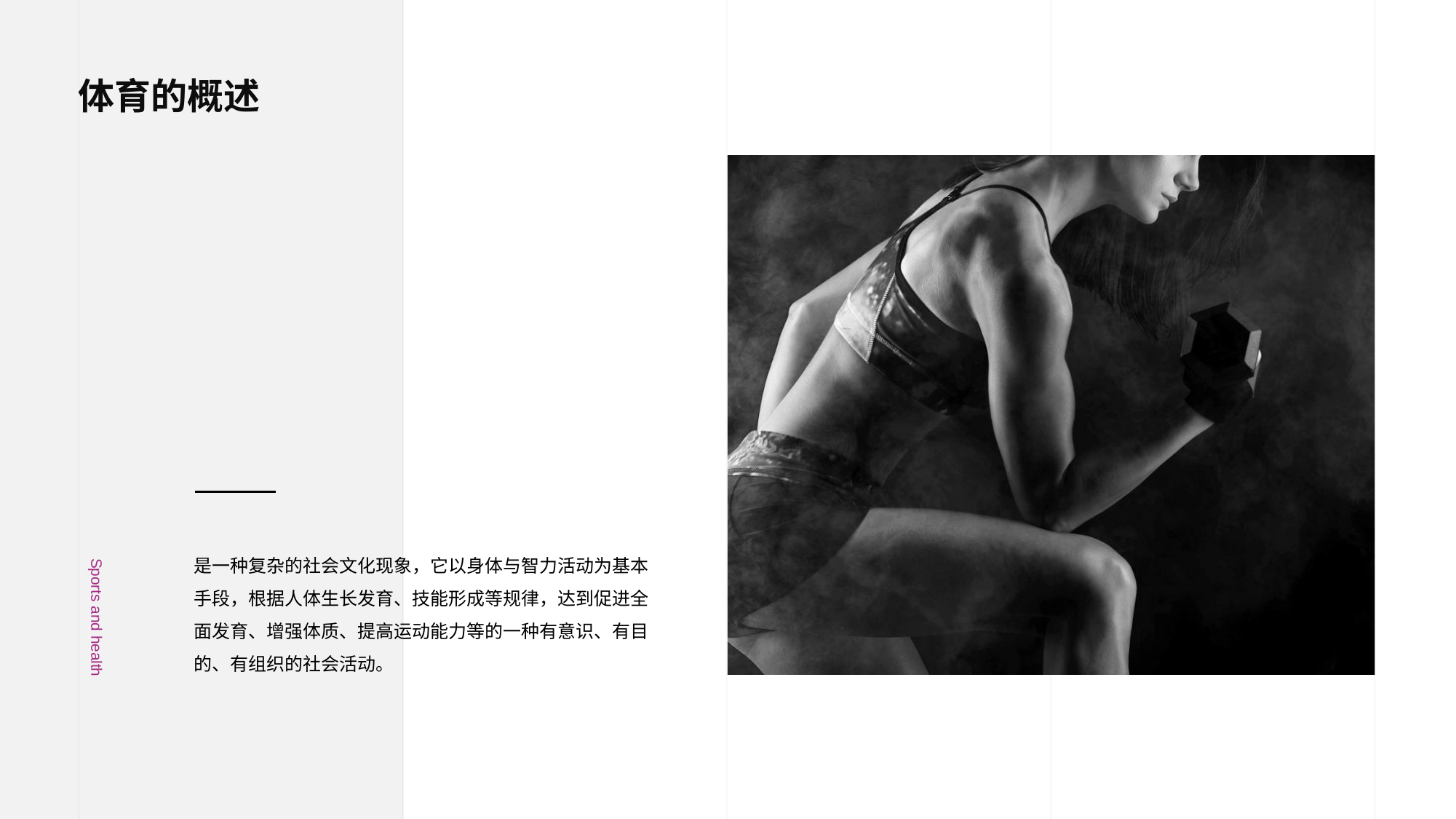

# 体育的概述

是一种复杂的社会文化现象，它以身体与智力活动为基本手段，根据人体生长发育、技能形成等规律，达到促进全面发育、增强体质、提高运动能力等的一种有意识、有目的、有组织的社会活动。
Sports and health